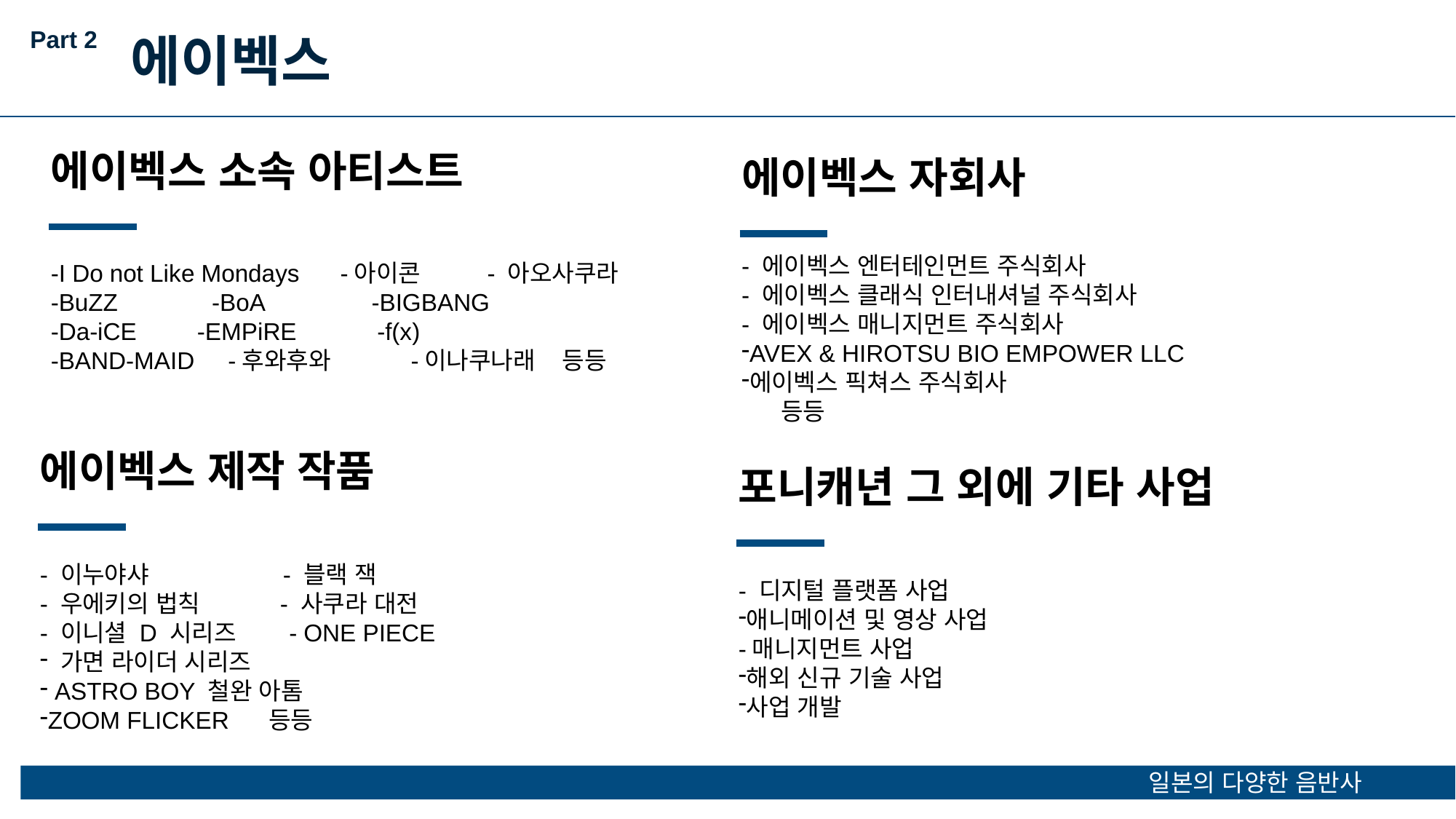

Part 2
에이벡스
에이벡스 소속 아티스트
-I Do not Like Mondays      -아이콘         - 아오사쿠라
-BuZZ              -BoA                -BIGBANG
-Da-iCE         -EMPiRE            -f(x)
-BAND-MAID     -후와후와           -이나쿠나래    등등
에이벡스 자회사

- 에이벡스 엔터테인먼트 주식회사
- 에이벡스 클래식 인터내셔널 주식회사
- 에이벡스 매니지먼트 주식회사
AVEX & HIROTSU BIO EMPOWER LLC
에이벡스 픽쳐스 주식회사
     등등
에이벡스 제작 작품

- 이누야샤                   - 블랙 잭
- 우에키의 법칙           - 사쿠라 대전
- 이니셜 D 시리즈       - ONE PIECE
 가면 라이더 시리즈
 ASTRO BOY 철완 아톰
ZOOM FLICKER     등등
포니캐년 그 외에 기타 사업

- 디지털 플랫폼 사업
애니메이션 및 영상 사업
-매니지먼트 사업
해외 신규 기술 사업
사업 개발
일본의 다양한 음반사